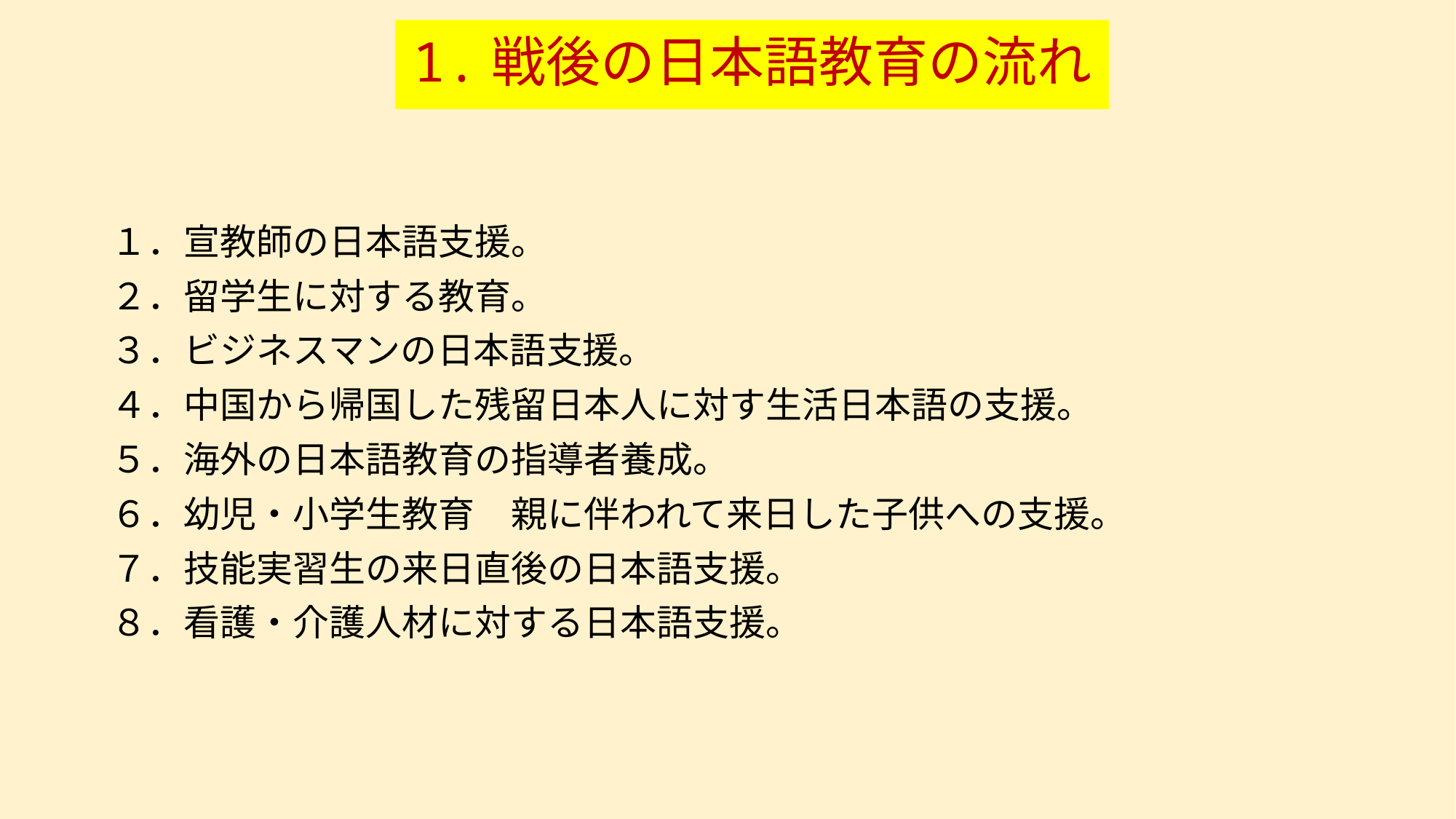

# 1.戦後の日本語教育の流れ
１．宣教師の日本語支援。
２．留学生に対する教育。
３．ビジネスマンの日本語支援。
４．中国から帰国した残留日本人に対す生活日本語の支援。
５．海外の日本語教育の指導者養成。
６．幼児・小学生教育　親に伴われて来日した子供への支援。
７．技能実習生の来日直後の日本語支援。
８．看護・介護人材に対する日本語支援。